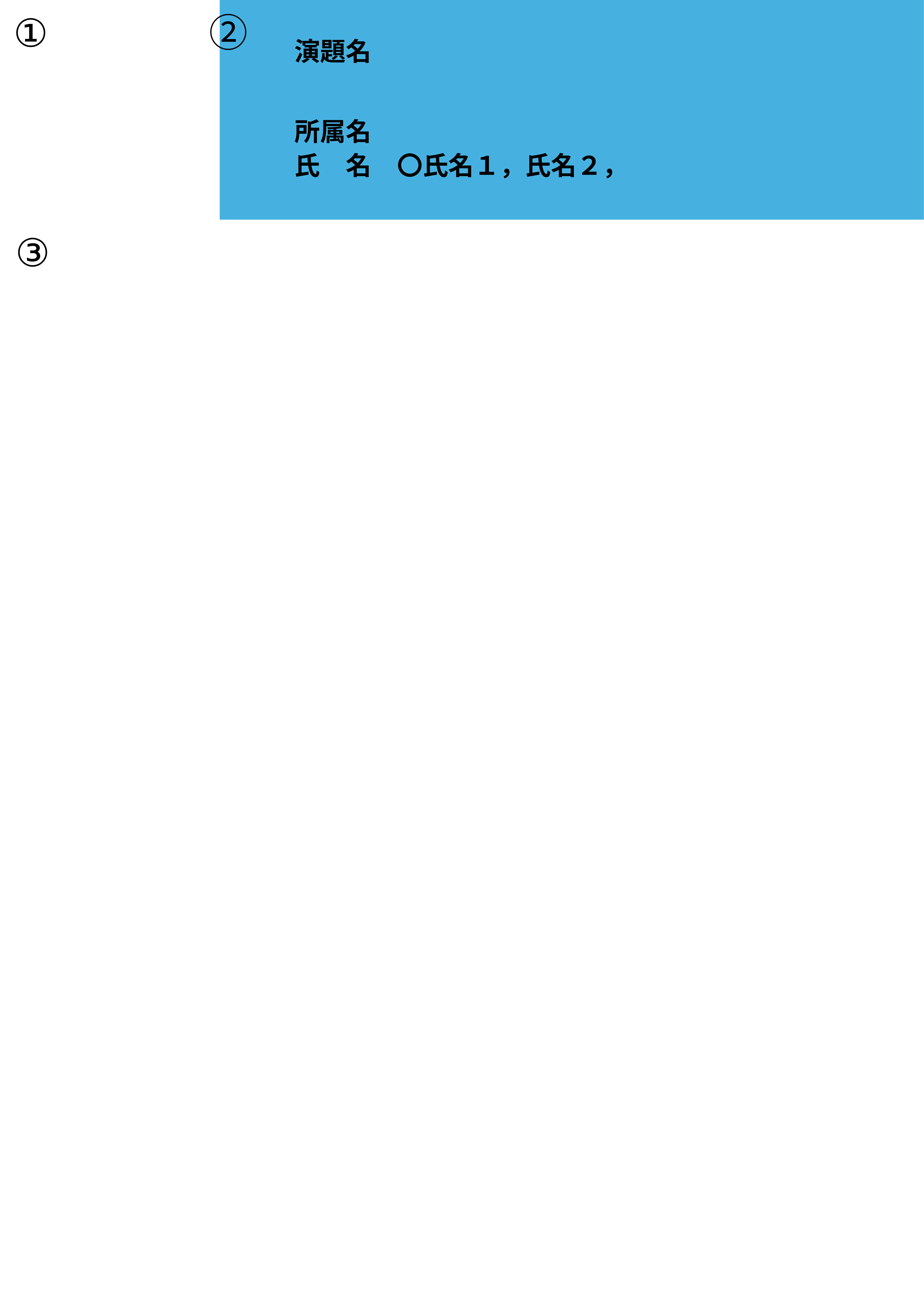

②
①
#

　演題名

　所属名
　氏　名　〇氏名１，氏名２，
③